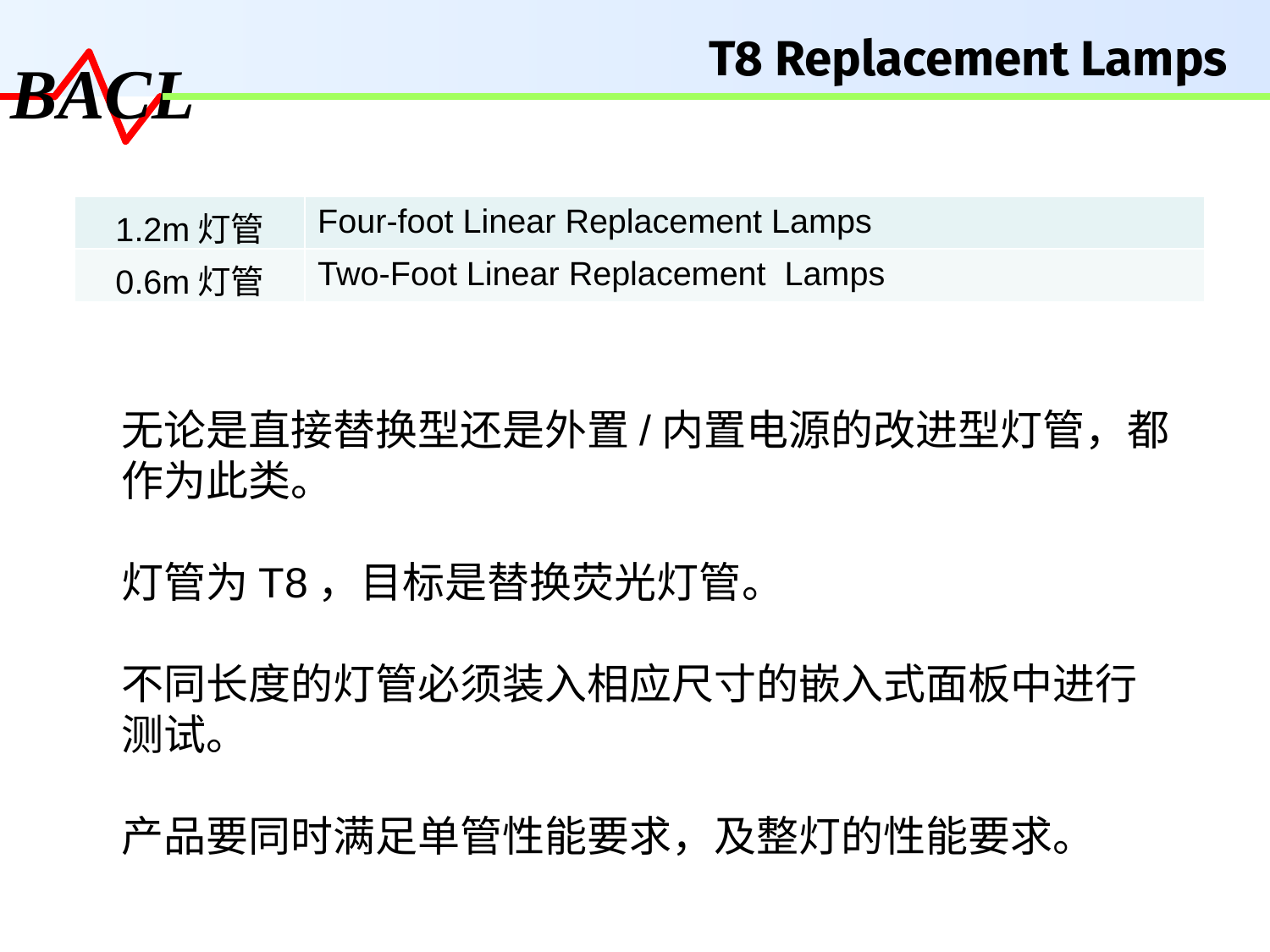

T8 Replacement Lamps
| 1.2m灯管 | Four-foot Linear Replacement Lamps |
| --- | --- |
| 0.6m灯管 | Two-Foot Linear Replacement Lamps |
无论是直接替换型还是外置/内置电源的改进型灯管，都作为此类。

灯管为T8，目标是替换荧光灯管。

不同长度的灯管必须装入相应尺寸的嵌入式面板中进行测试。

产品要同时满足单管性能要求，及整灯的性能要求。